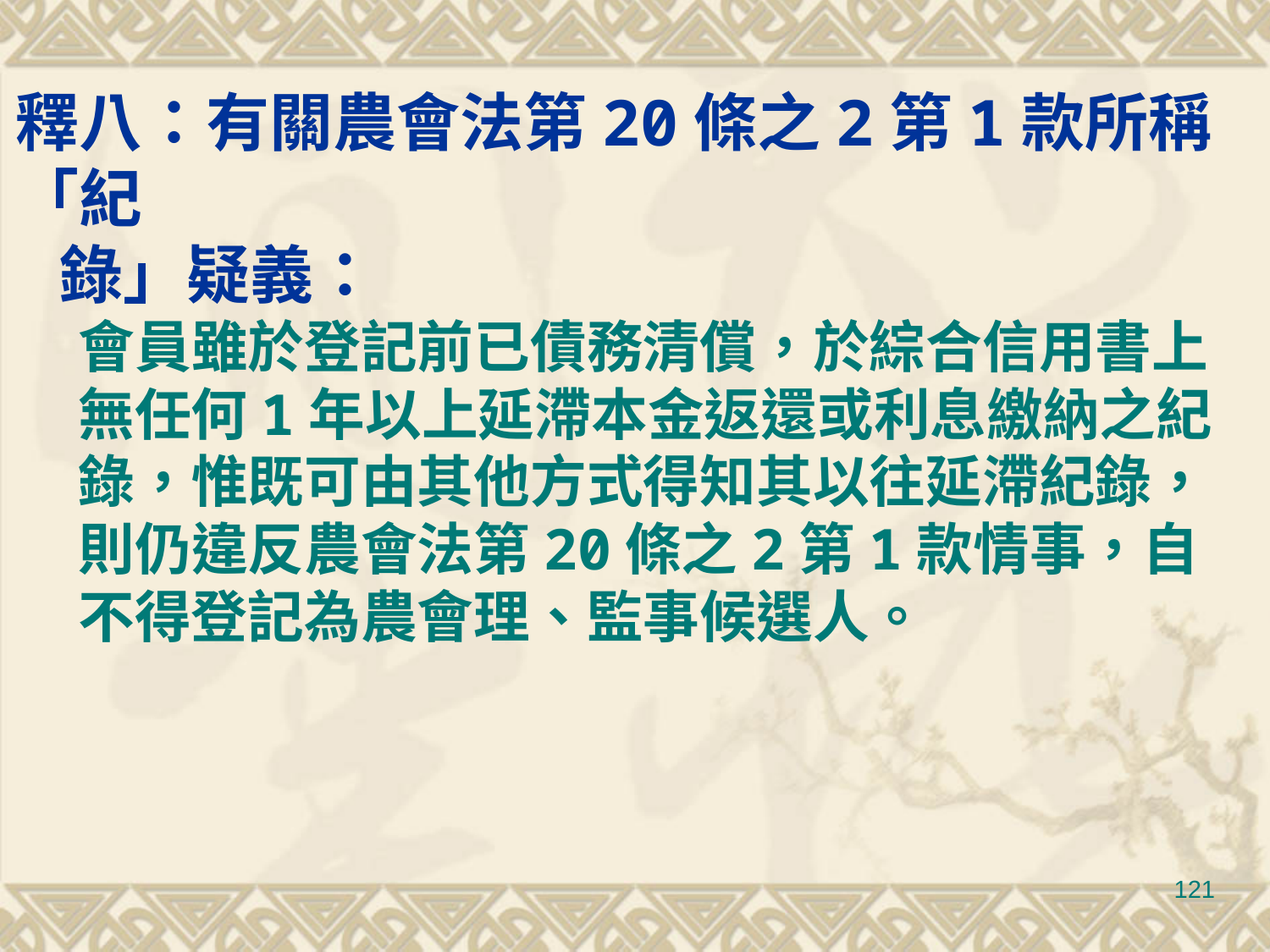

釋八：有關農會法第20條之2第1款所稱「紀
  錄」疑義：
會員雖於登記前已債務清償，於綜合信用書上無任何1年以上延滯本金返還或利息繳納之紀錄，惟既可由其他方式得知其以往延滯紀錄，則仍違反農會法第20條之2第1款情事，自不得登記為農會理、監事候選人。
121